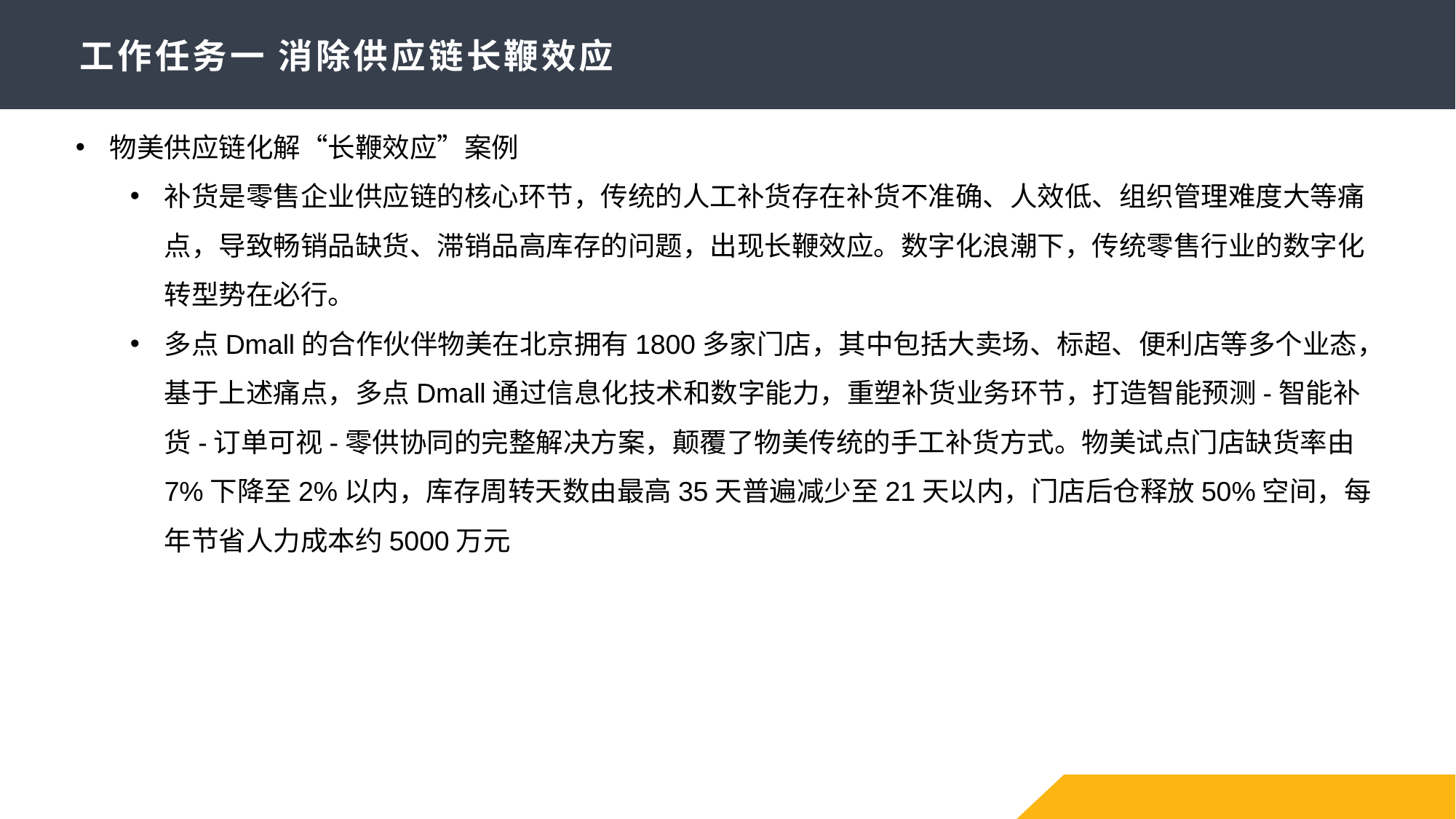

# 工作任务一 消除供应链长鞭效应
物美供应链化解“长鞭效应”案例
补货是零售企业供应链的核心环节，传统的人工补货存在补货不准确、人效低、组织管理难度大等痛点，导致畅销品缺货、滞销品高库存的问题，出现长鞭效应。数字化浪潮下，传统零售行业的数字化转型势在必行。
多点Dmall的合作伙伴物美在北京拥有1800多家门店，其中包括大卖场、标超、便利店等多个业态，基于上述痛点，多点Dmall通过信息化技术和数字能力，重塑补货业务环节，打造智能预测-智能补货-订单可视-零供协同的完整解决方案，颠覆了物美传统的手工补货方式。物美试点门店缺货率由7%下降至2%以内，库存周转天数由最高35天普遍减少至21天以内，门店后仓释放50%空间，每年节省人力成本约5000万元